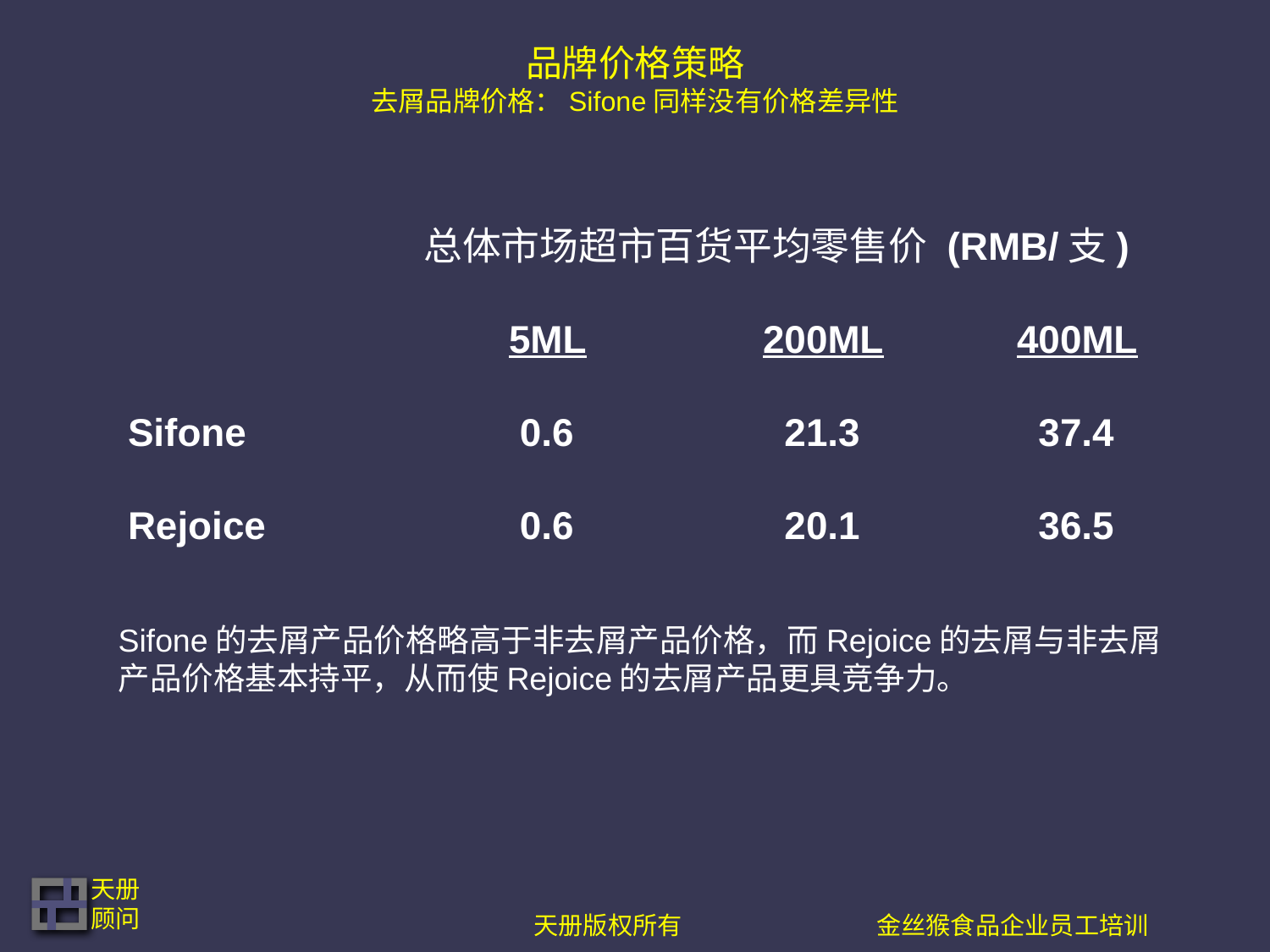

# 品牌价格策略 去屑品牌价格：Sifone同样没有价格差异性
                                 总体市场超市百货平均零售价 (RMB/支)

			5ML		200ML		400ML

Sifone			 0.6		  21.3		  37.4

Rejoice		 0.6 		  20.1		  36.5
Sifone的去屑产品价格略高于非去屑产品价格，而Rejoice的去屑与非去屑产品价格基本持平，从而使Rejoice的去屑产品更具竞争力。
38